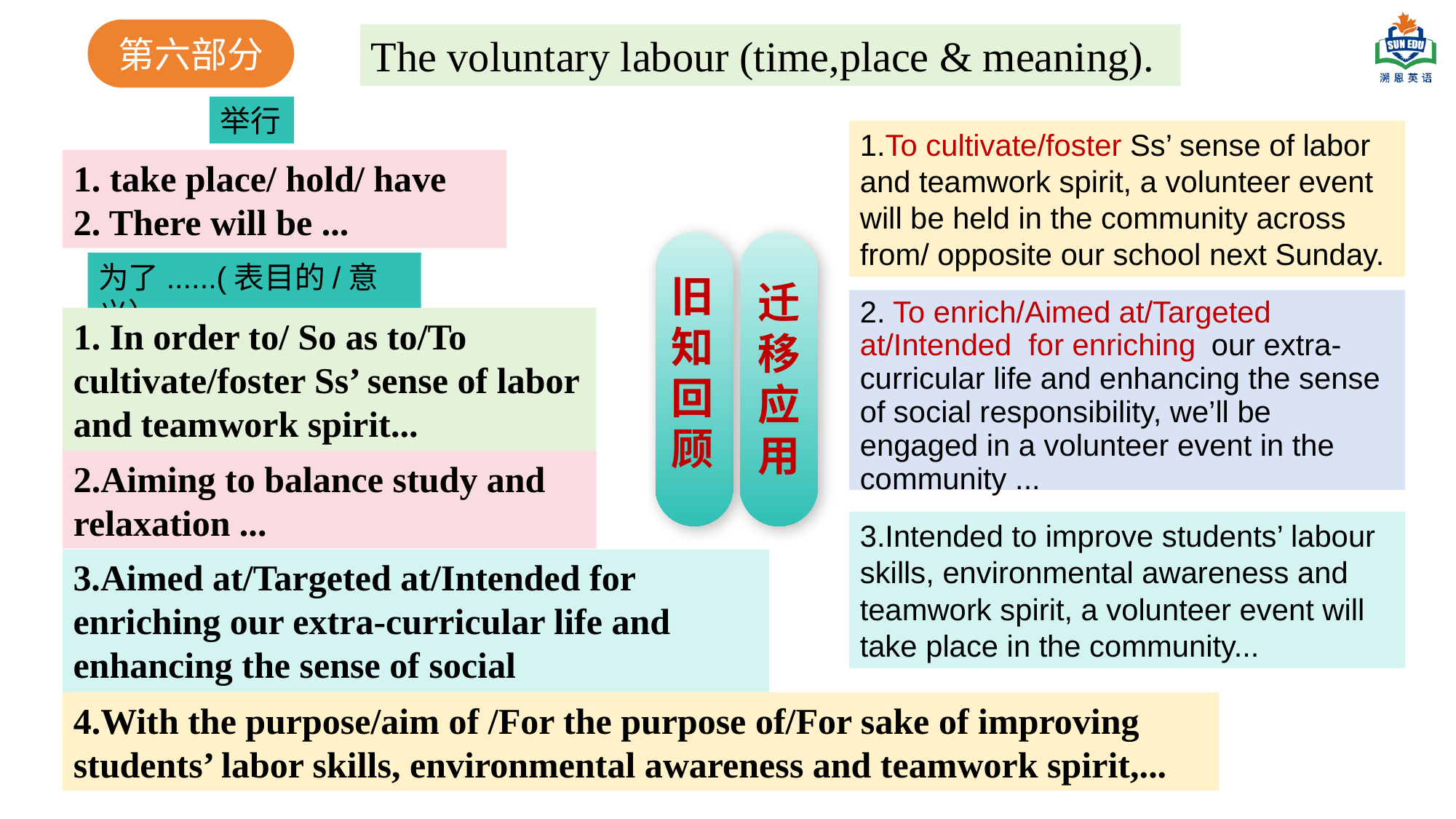

第六部分
The voluntary labour (time,place & meaning).
举行
1.To cultivate/foster Ss’ sense of labor and teamwork spirit, a volunteer event will be held in the community across from/ opposite our school next Sunday.
1. take place/ hold/ have
2. There will be ...

旧
知
回
顾
迁
移
应
用
为了......(表目的/意义）
2. To enrich/Aimed at/Targeted at/Intended  for enriching  our extra-curricular life and enhancing the sense of social responsibility, we’ll be engaged in a volunteer event in the community ...

1. In order to/ So as to/To cultivate/foster Ss’ sense of labor and teamwork spirit...
2.Aiming to balance study and relaxation ...
3.Intended to improve students’ labour skills, environmental awareness and teamwork spirit, a volunteer event will take place in the community...
3.Aimed at/Targeted at/Intended for enriching our extra-curricular life and enhancing the sense of social responsibility...
4.With the purpose/aim of /For the purpose of/For sake of improving students’ labor skills, environmental awareness and teamwork spirit,...